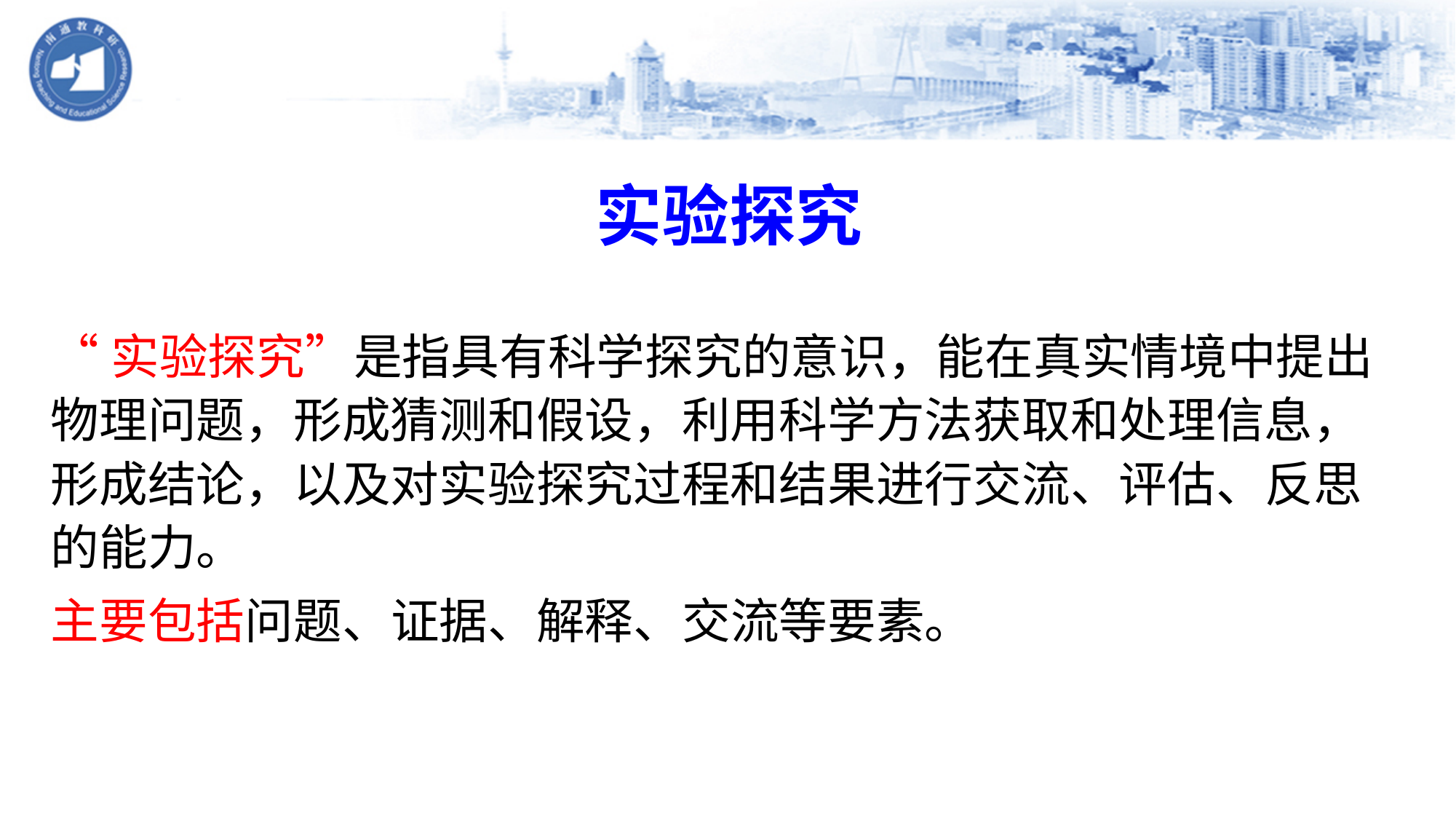

# 实验探究
“实验探究”是指具有科学探究的意识，能在真实情境中提出物理问题，形成猜测和假设，利用科学方法获取和处理信息，形成结论，以及对实验探究过程和结果进行交流、评估、反思的能力。
主要包括问题、证据、解释、交流等要素。